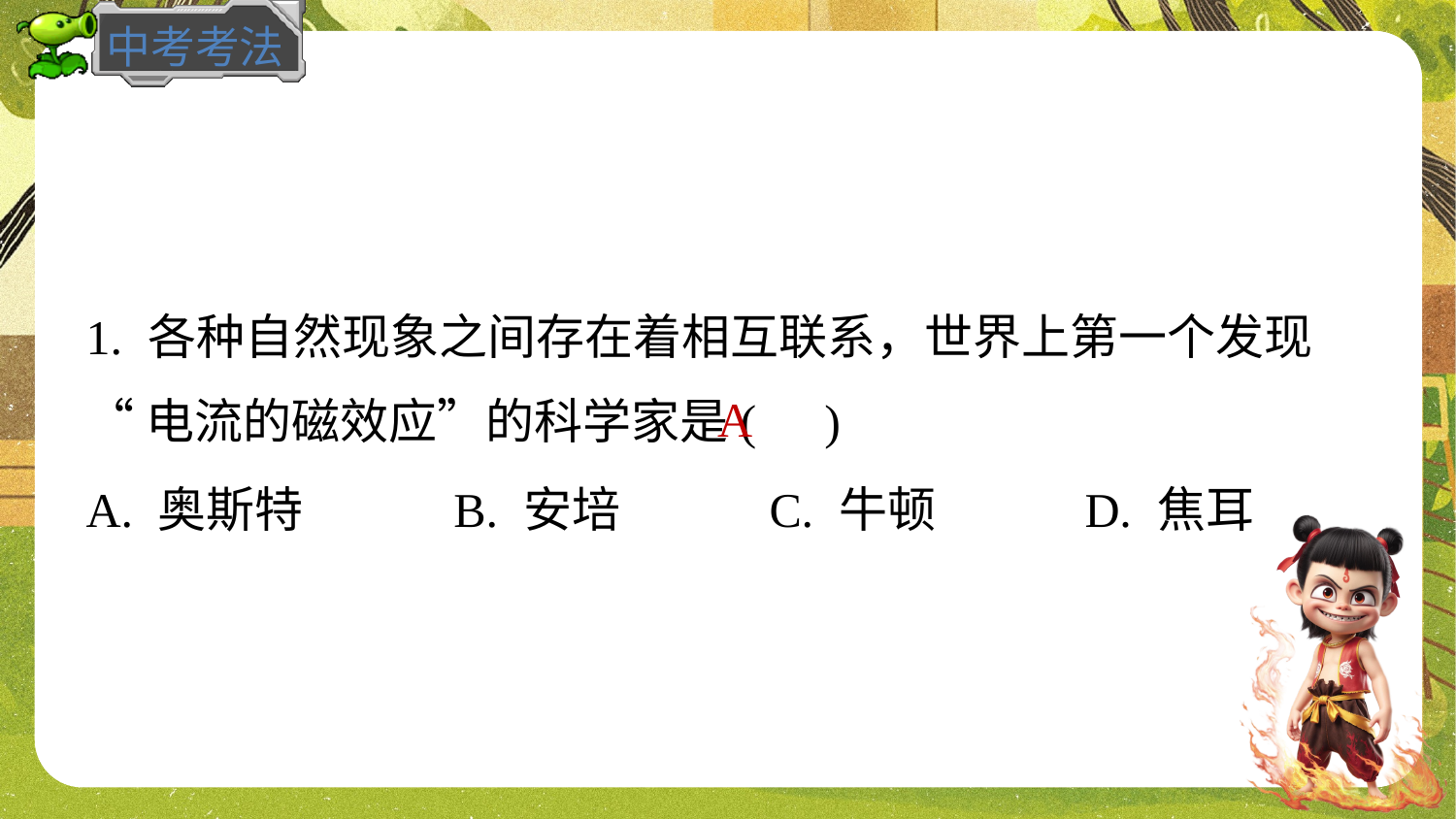

1. 各种自然现象之间存在着相互联系，世界上第一个发现
“电流的磁效应”的科学家是(     )
A
A. 奥斯特	B. 安培	C. 牛顿	D. 焦耳